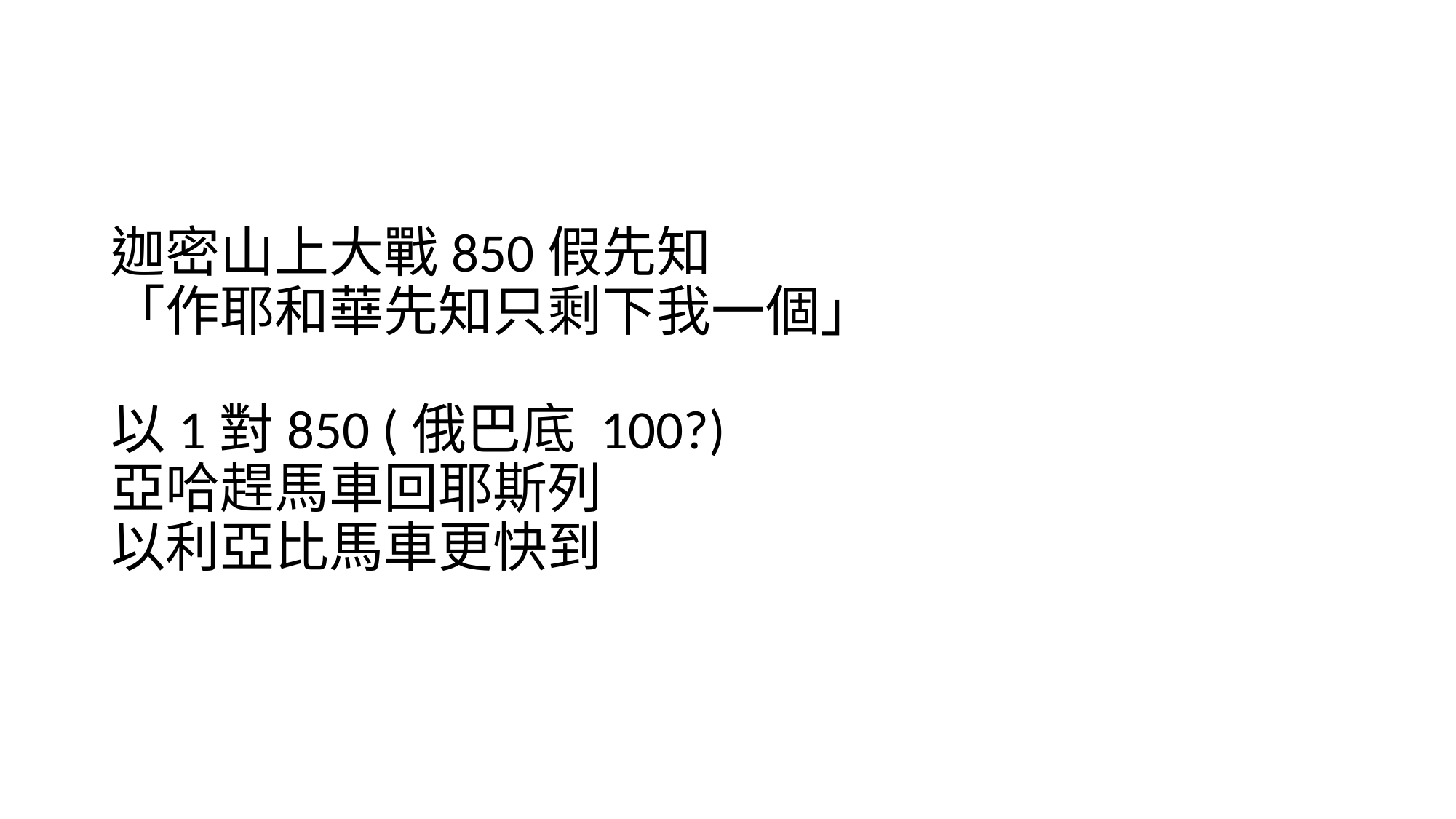

# 迦密山上大戰850假先知 「作耶和華先知只剩下我一個」 以1對850 (俄巴底 100?) 亞哈趕馬車回耶斯列 以利亞比馬車更快到